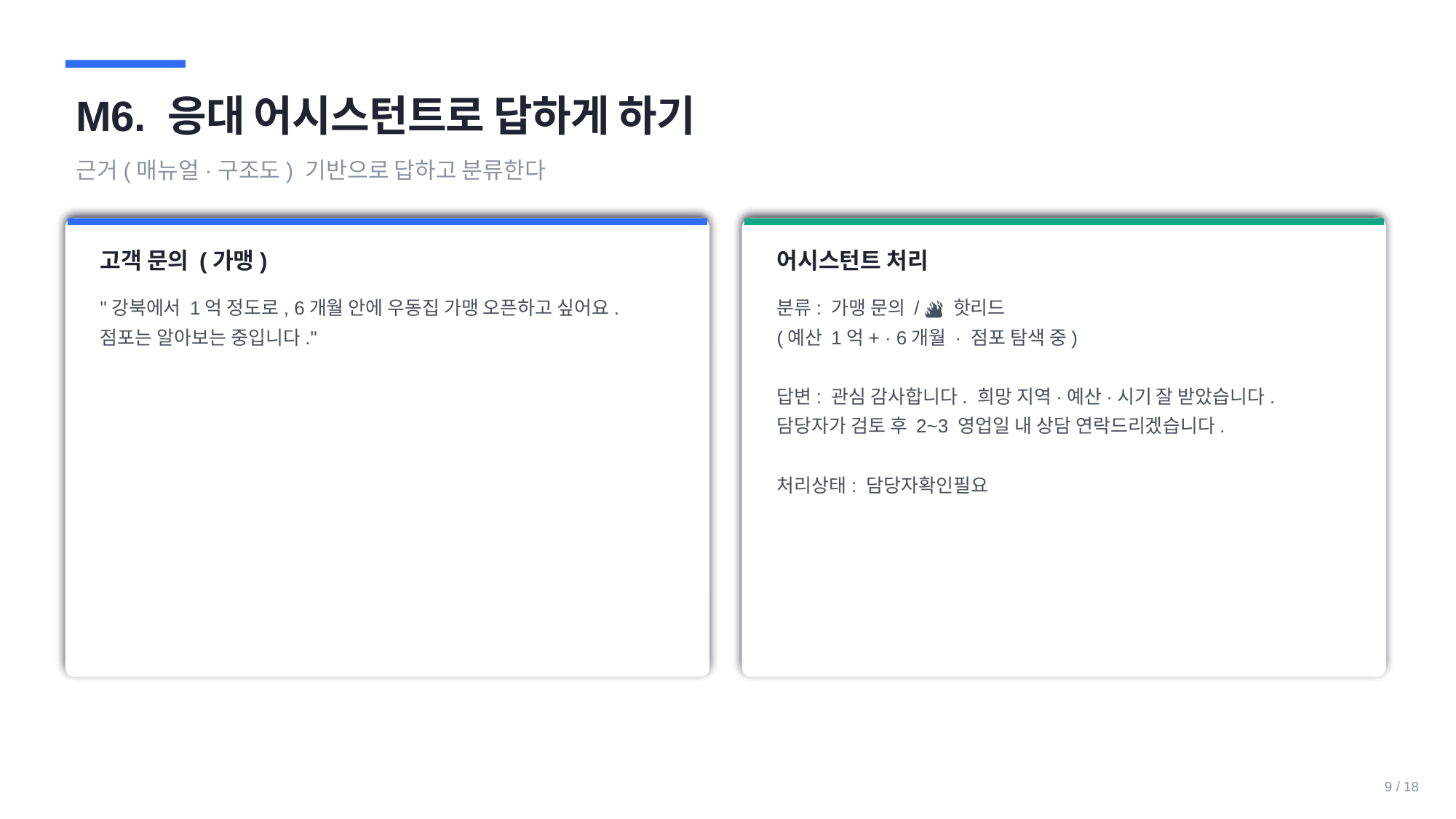

M6. 응대 어시스턴트로 답하게 하기
근거(매뉴얼·구조도) 기반으로 답하고 분류한다

고객 문의 (가맹)
어시스턴트 처리
"강북에서 1억 정도로, 6개월 안에 우동집 가맹 오픈하고 싶어요. 점포는 알아보는 중입니다."
분류: 가맹 문의 / 🔥 핫리드
(예산 1억+ · 6개월 · 점포 탐색 중)

답변: 관심 감사합니다. 희망 지역·예산·시기 잘 받았습니다. 담당자가 검토 후 2~3 영업일 내 상담 연락드리겠습니다.

처리상태: 담당자확인필요
9 / 18